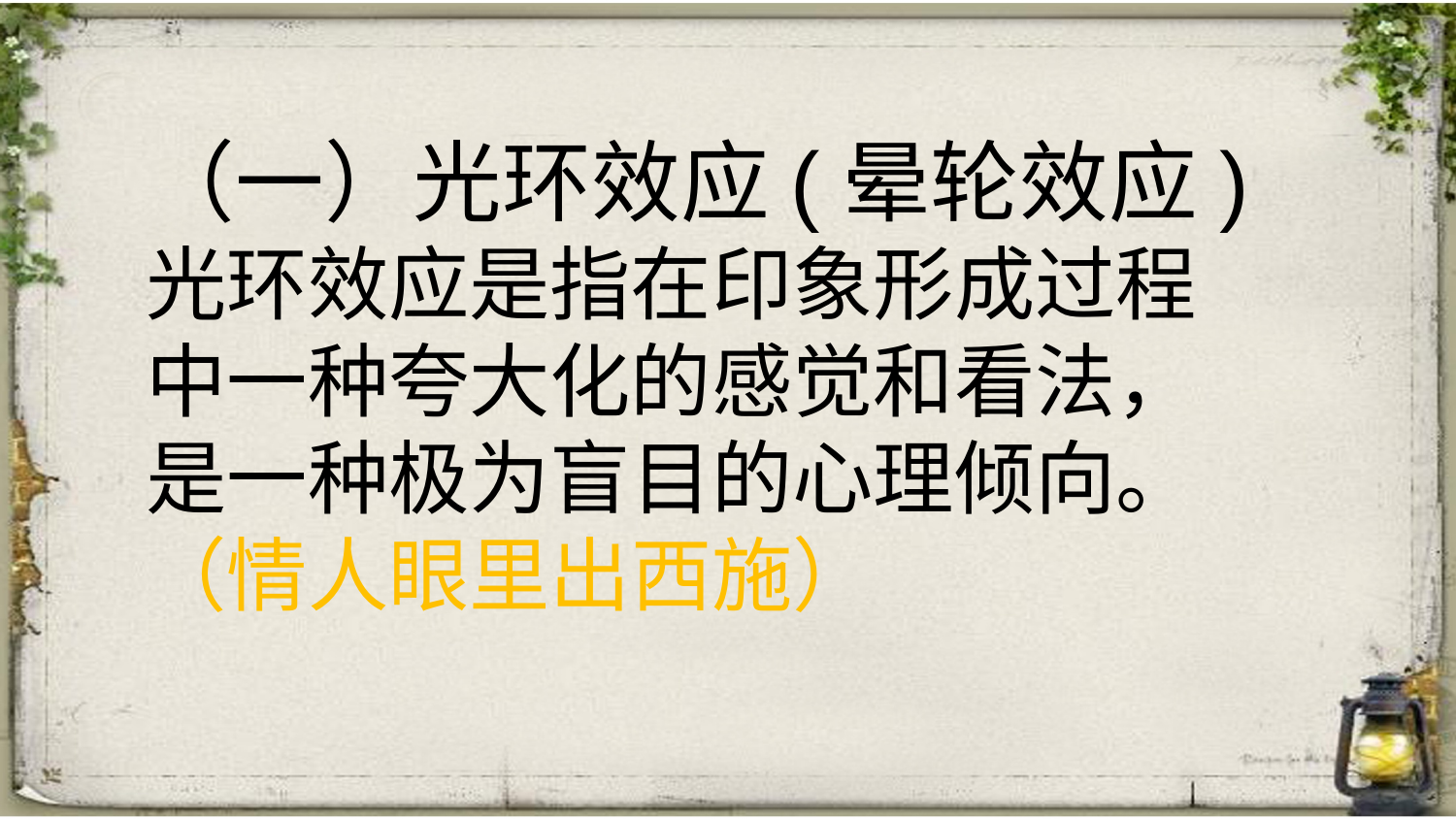

（一）光环效应(晕轮效应)
光环效应是指在印象形成过程中一种夸大化的感觉和看法，是一种极为盲目的心理倾向。
（情人眼里出西施）